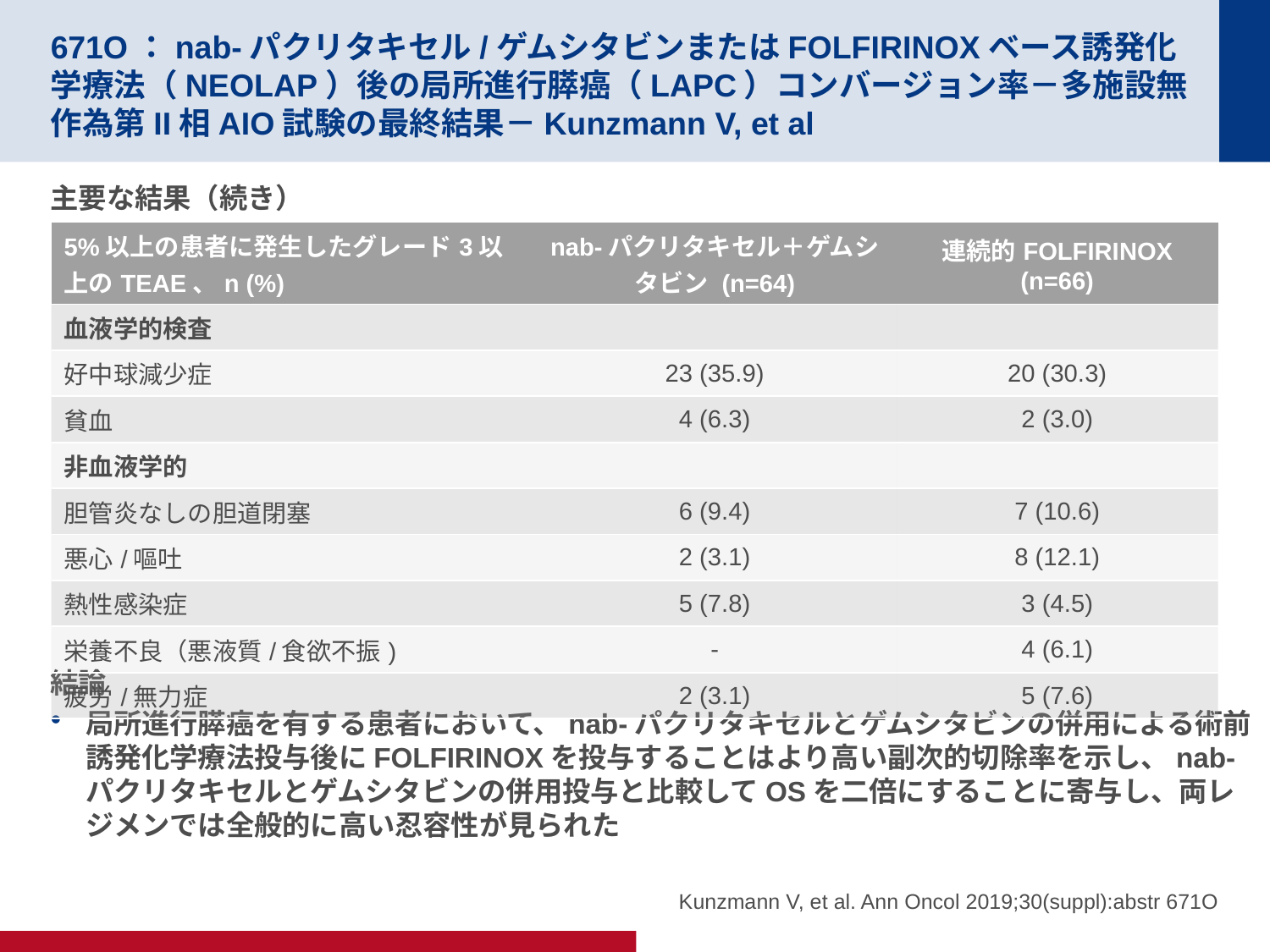

# 671O：nab-パクリタキセル/ゲムシタビンまたはFOLFIRINOXベース誘発化学療法（NEOLAP）後の局所進行膵癌（LAPC）コンバージョン率－多施設無作為第II相AIO試験の最終結果－Kunzmann V, et al
主要な結果（続き）
結論
局所進行膵癌を有する患者において、nab-パクリタキセルとゲムシタビンの併用による術前誘発化学療法投与後にFOLFIRINOXを投与することはより高い副次的切除率を示し、nab-パクリタキセルとゲムシタビンの併用投与と比較してOSを二倍にすることに寄与し、両レジメンでは全般的に高い忍容性が見られた
| 5%以上の患者に発生したグレード3以上のTEAE、n (%) | nab-パクリタキセル＋ゲムシタビン (n=64) | 連続的FOLFIRINOX (n=66) |
| --- | --- | --- |
| 血液学的検査 |  |  |
| 好中球減少症 | 23 (35.9) | 20 (30.3) |
| 貧血 | 4 (6.3) | 2 (3.0) |
| 非血液学的 |  |  |
| 胆管炎なしの胆道閉塞 | 6 (9.4) | 7 (10.6) |
| 悪心/嘔吐 | 2 (3.1) | 8 (12.1) |
| 熱性感染症 | 5 (7.8) | 3 (4.5) |
| 栄養不良（悪液質/食欲不振) | - | 4 (6.1) |
| 疲労/無力症 | 2 (3.1) | 5 (7.6) |
Kunzmann V, et al. Ann Oncol 2019;30(suppl):abstr 671O